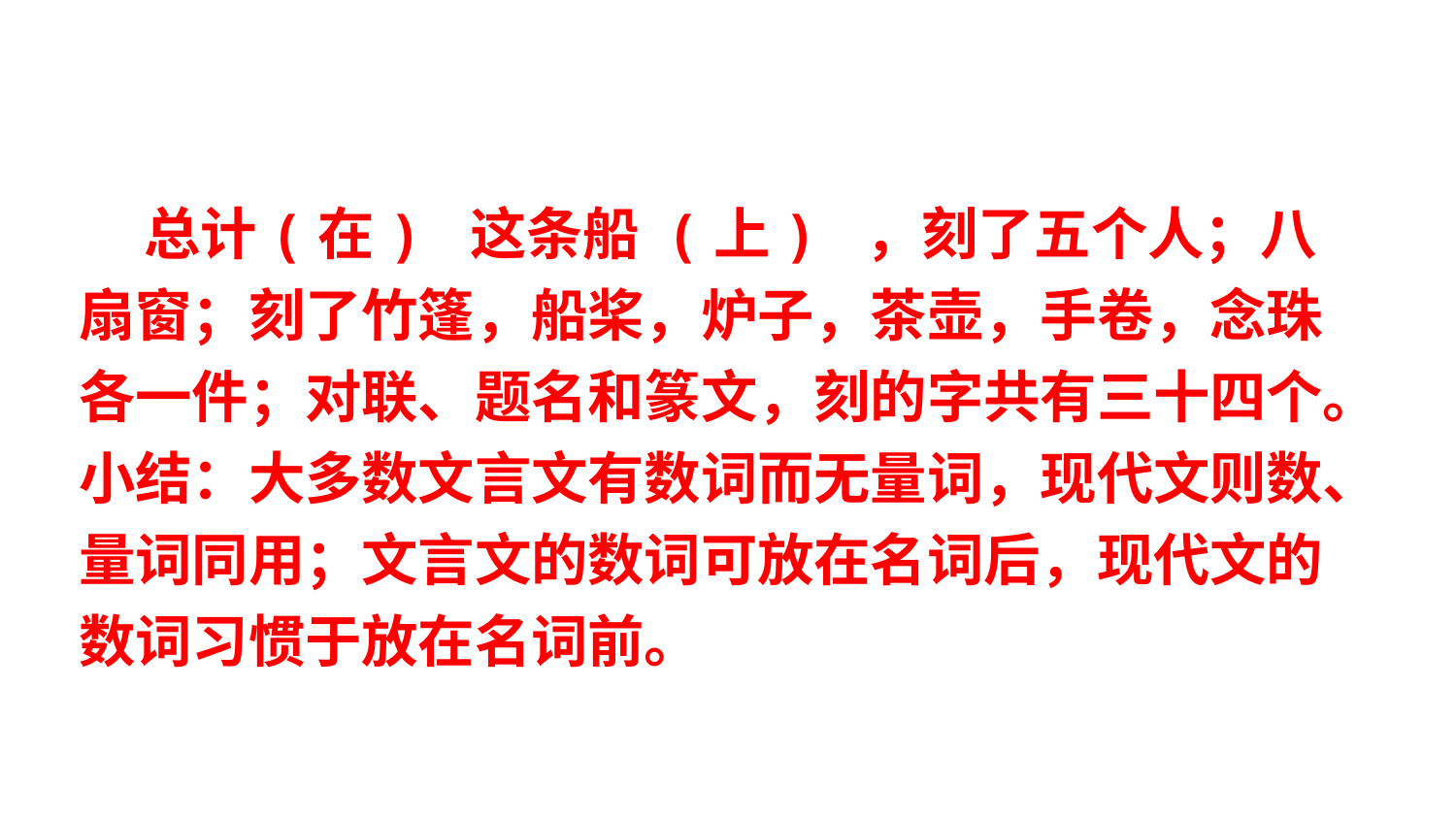

总计(在) 这条船 (上) ，刻了五个人；八扇窗；刻了竹篷，船桨，炉子，茶壶，手卷，念珠各一件；对联、题名和篆文，刻的字共有三十四个。小结：大多数文言文有数词而无量词，现代文则数、量词同用；文言文的数词可放在名词后，现代文的数词习惯于放在名词前。